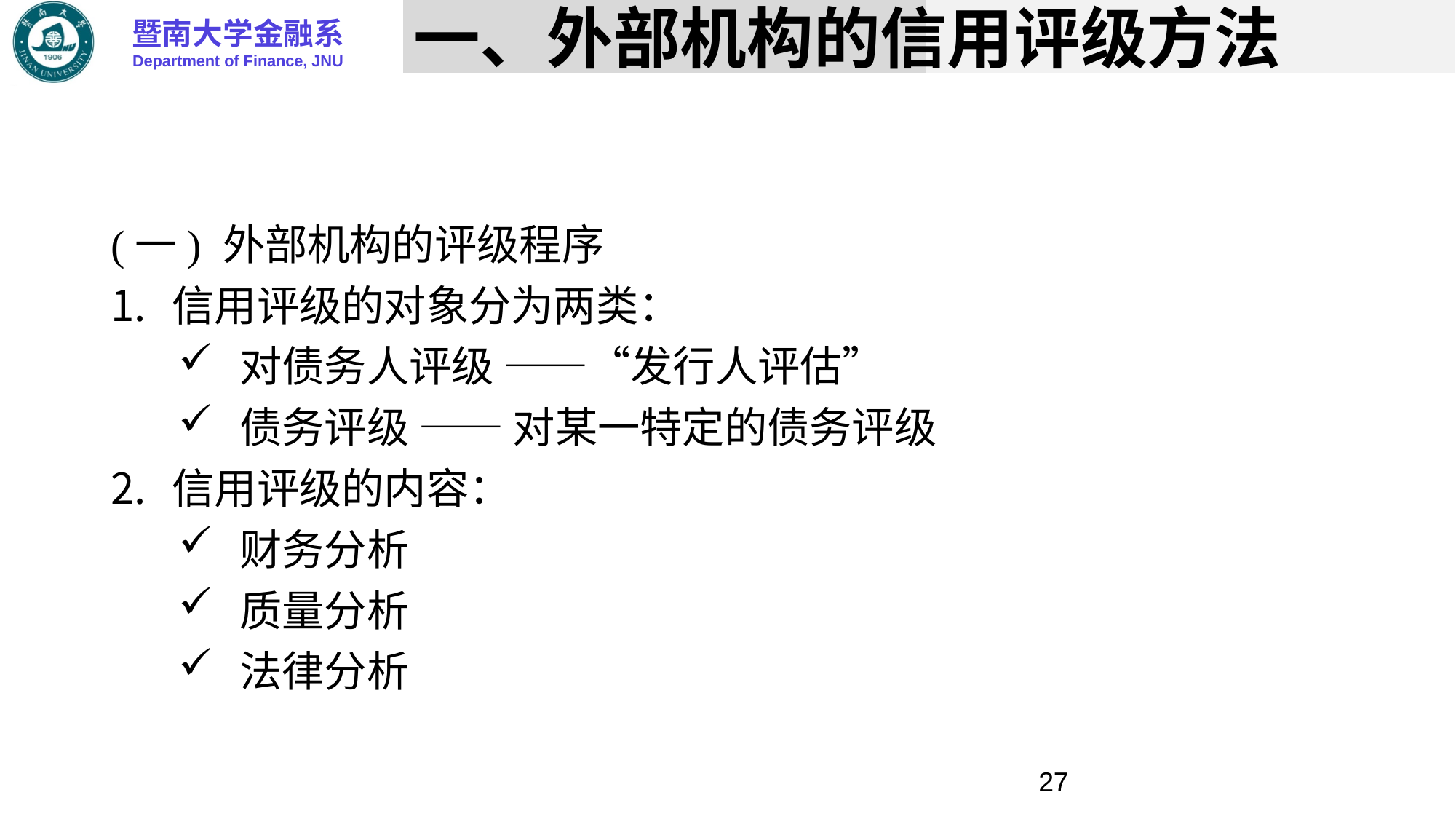

# 一、外部机构的信用评级方法
(一) 外部机构的评级程序
信用评级的对象分为两类：
对债务人评级 ——“发行人评估”
债务评级 —— 对某一特定的债务评级
信用评级的内容：
财务分析
质量分析
法律分析

27